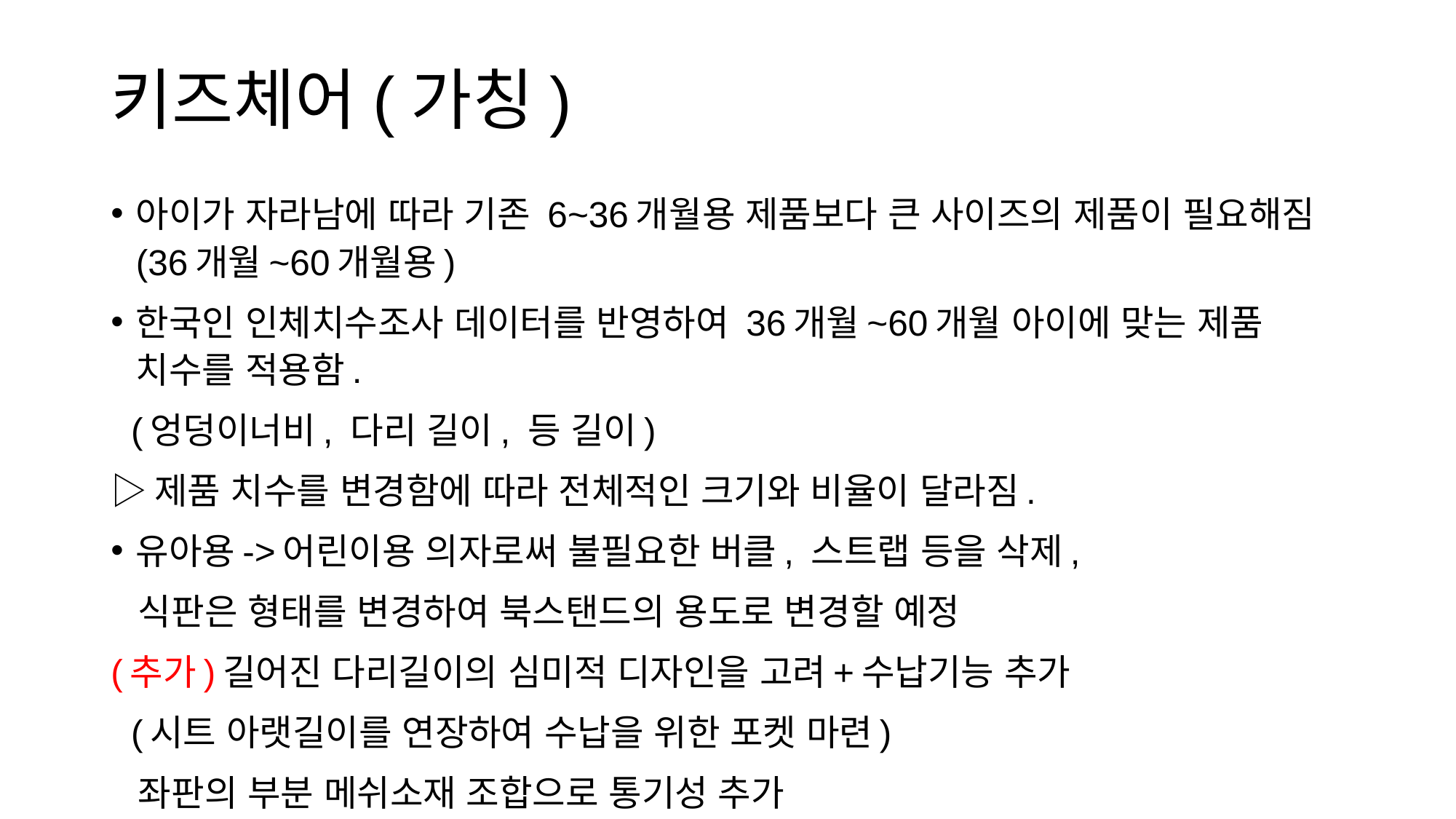

# 키즈체어(가칭)
아이가 자라남에 따라 기존 6~36개월용 제품보다 큰 사이즈의 제품이 필요해짐(36개월~60개월용)
한국인 인체치수조사 데이터를 반영하여 36개월~60개월 아이에 맞는 제품 치수를 적용함.
  (엉덩이너비, 다리 길이, 등 길이)
▷제품 치수를 변경함에 따라 전체적인 크기와 비율이 달라짐.
유아용->어린이용 의자로써 불필요한 버클, 스트랩 등을 삭제,
  식판은 형태를 변경하여 북스탠드의 용도로 변경할 예정
(추가)길어진 다리길이의 심미적 디자인을 고려+수납기능 추가
  (시트 아랫길이를 연장하여 수납을 위한 포켓 마련)
  좌판의 부분 메쉬소재 조합으로 통기성 추가